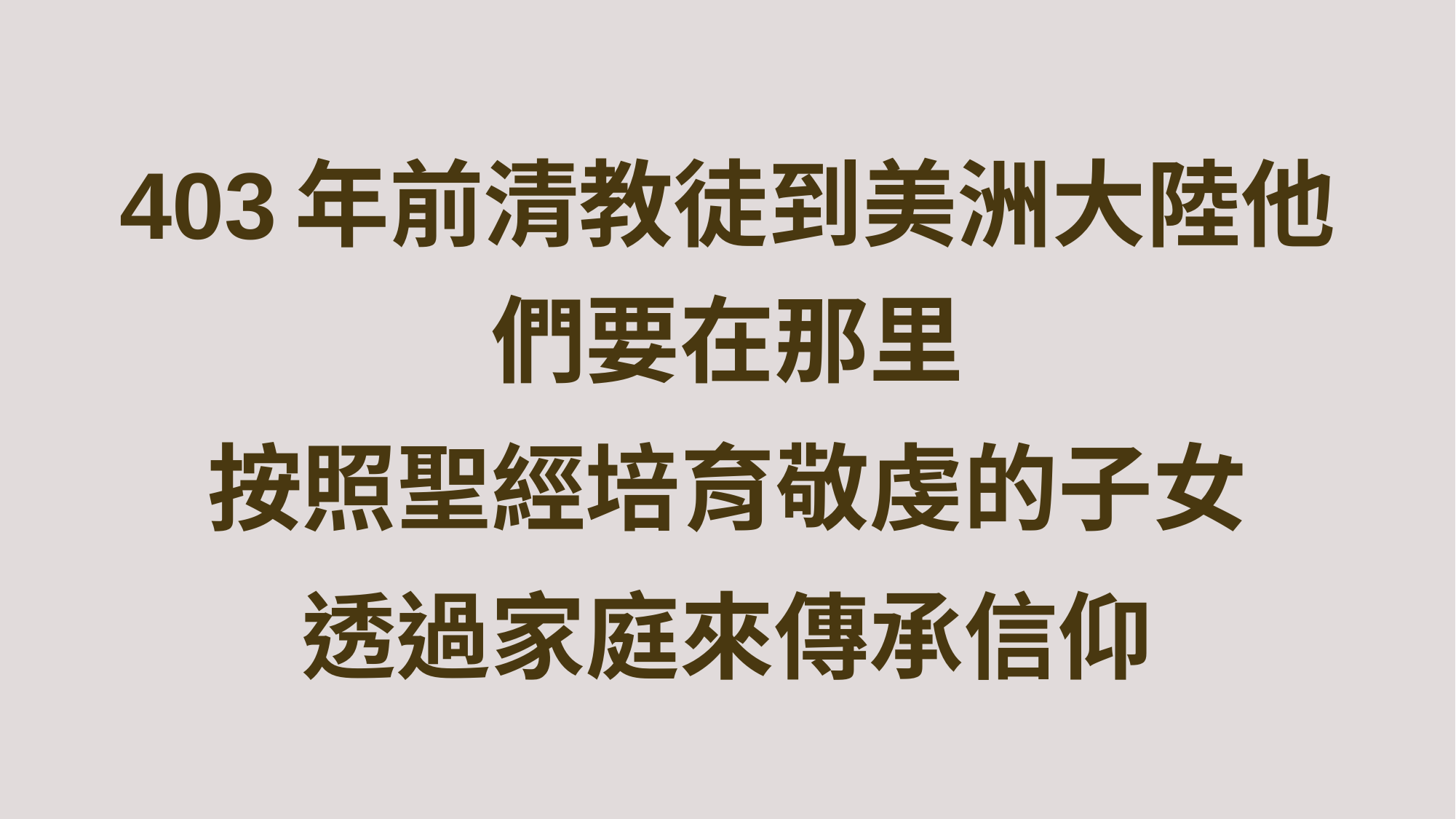

403年前清教徒到美洲大陸他們要在那里
按照聖經培育敬虔的子女
透過家庭來傳承信仰